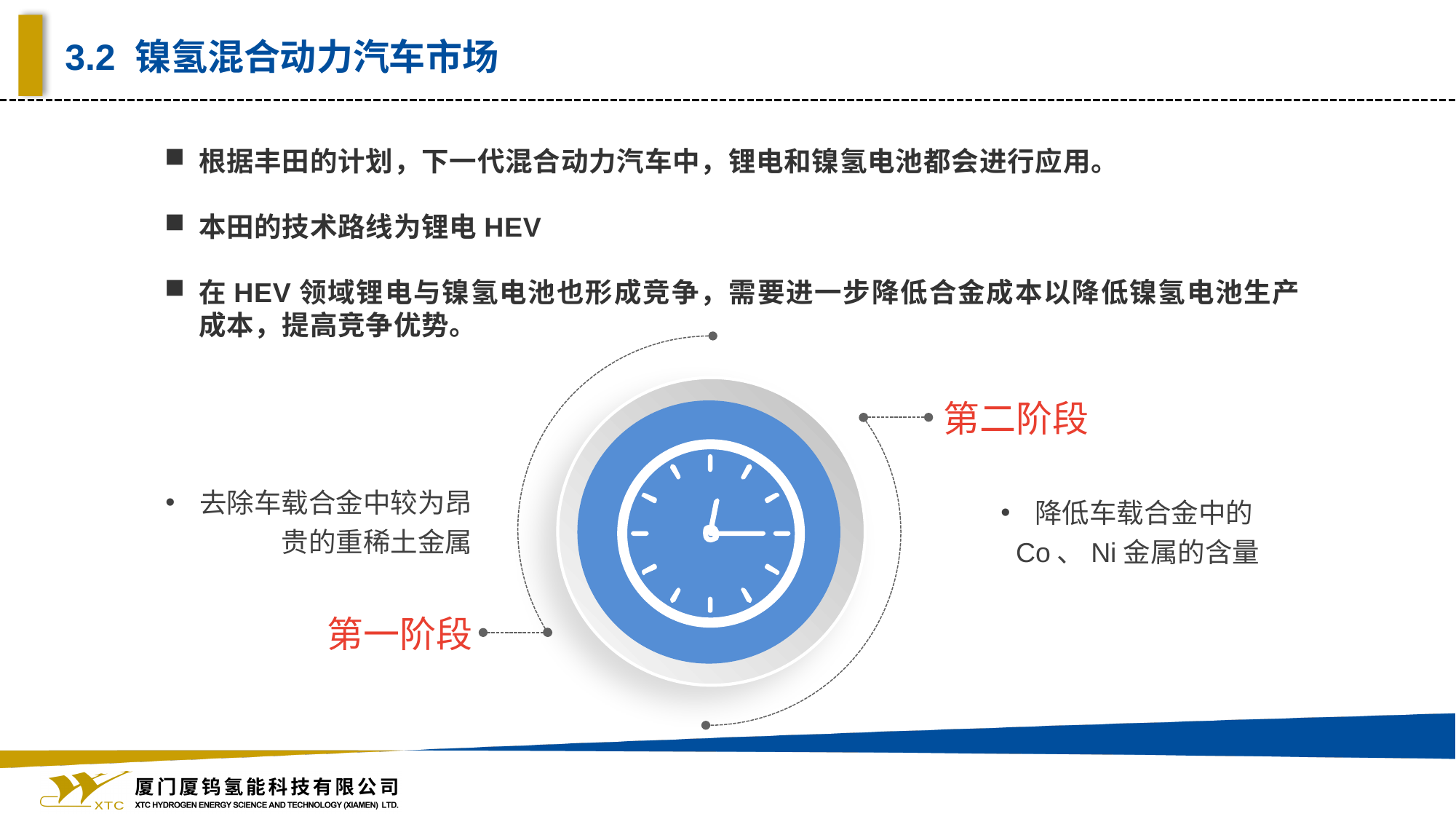

3.2 镍氢混合动力汽车市场
根据丰田的计划，下一代混合动力汽车中，锂电和镍氢电池都会进行应用。

本田的技术路线为锂电HEV

在HEV领域锂电与镍氢电池也形成竞争，需要进一步降低合金成本以降低镍氢电池生产成本，提高竞争优势。

第二阶段

去除车载合金中较为昂贵的重稀土金属
降低车载合金中的Co、Ni金属的含量
第一阶段